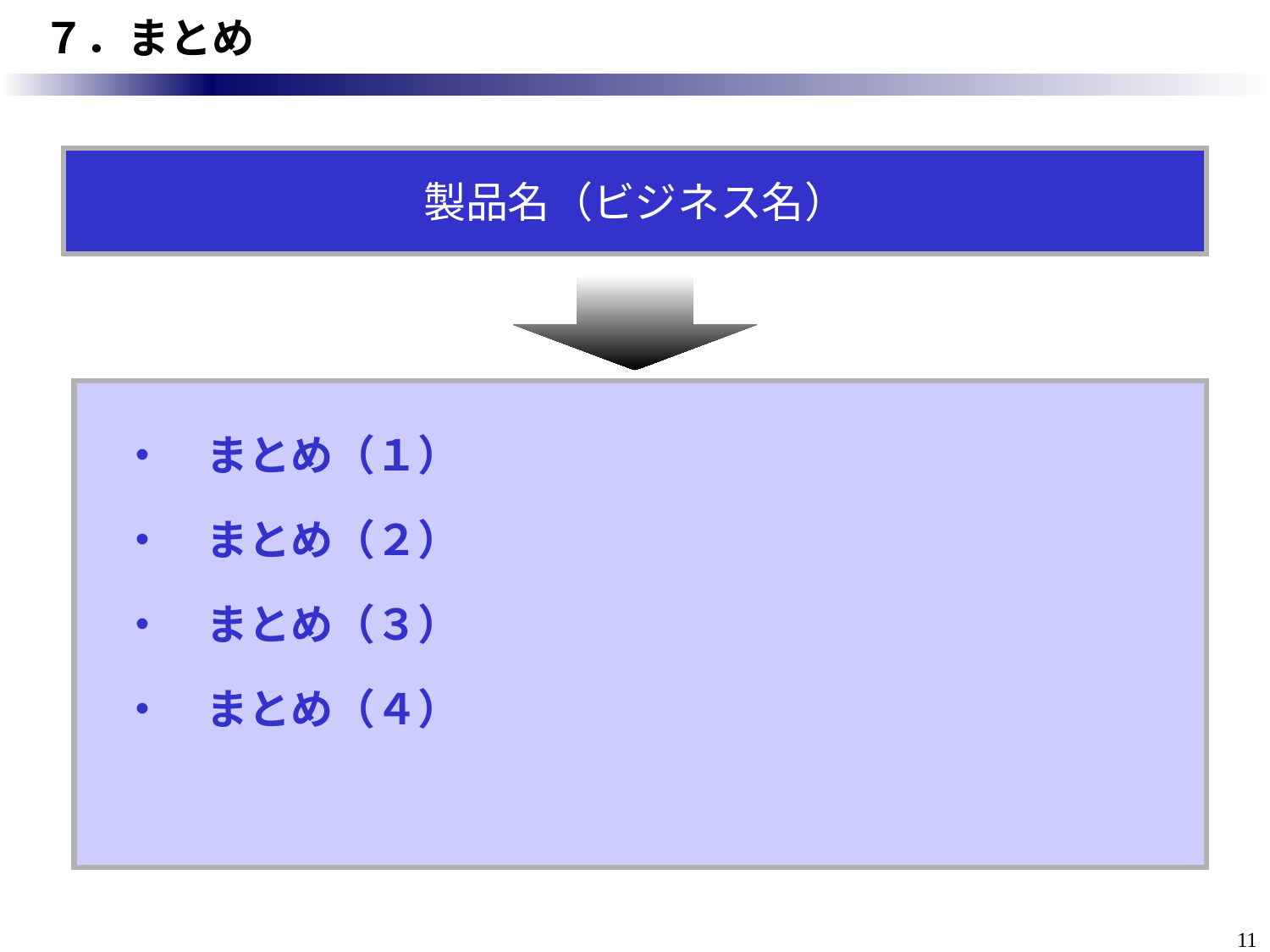

# ７．まとめ
製品名（ビジネス名）

・　まとめ（１）
・　まとめ（２）
・　まとめ（３）
・　まとめ（４）
11